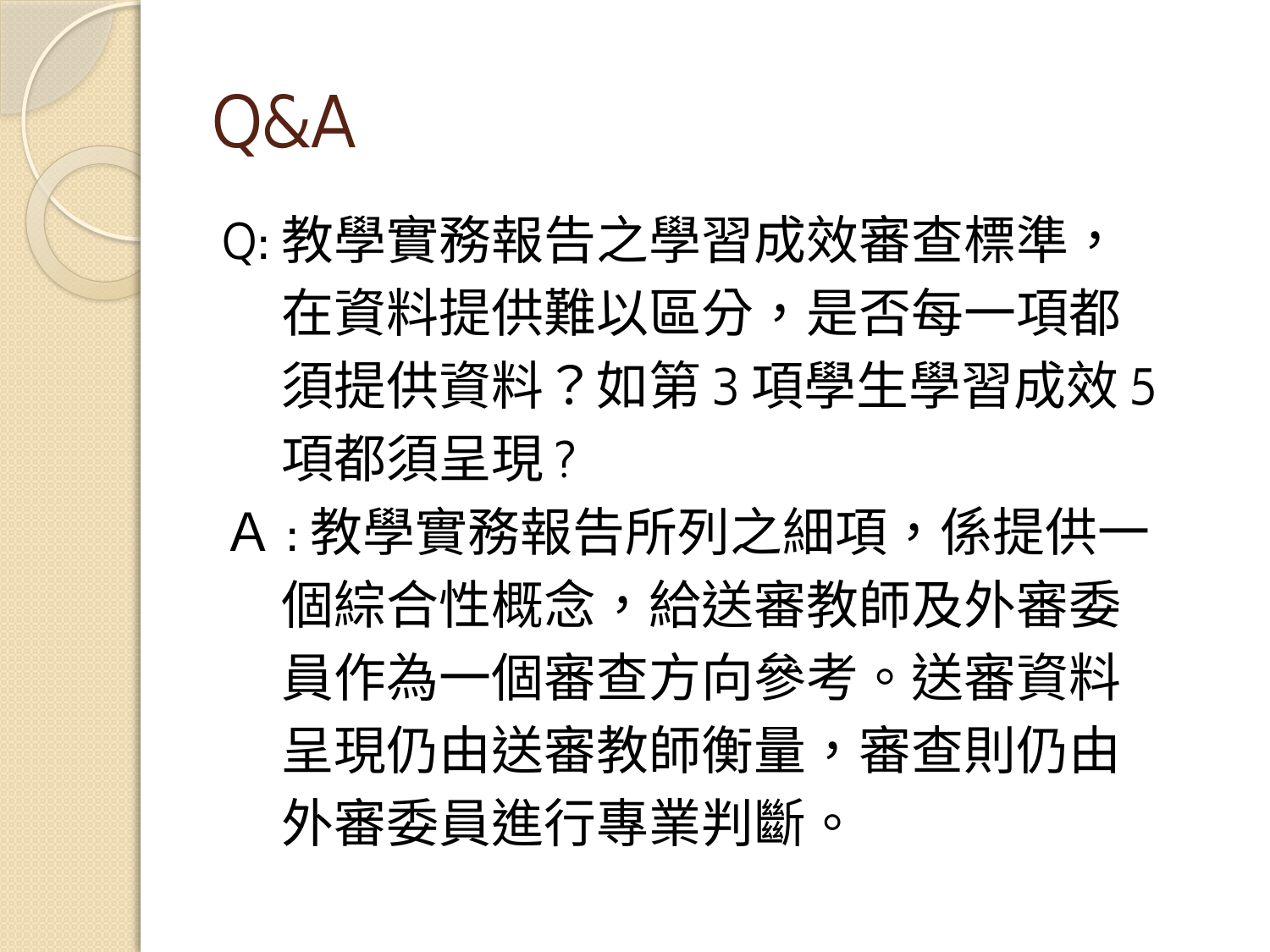

# Q&A
Q:教學實務報告之學習成效審查標準，
    在資料提供難以區分，是否每一項都
    須提供資料？如第3項學生學習成效5
    項都須呈現?
Ａ:教學實務報告所列之細項，係提供一
    個綜合性概念，給送審教師及外審委
    員作為一個審查方向參考。送審資料
    呈現仍由送審教師衡量，審查則仍由
    外審委員進行專業判斷。